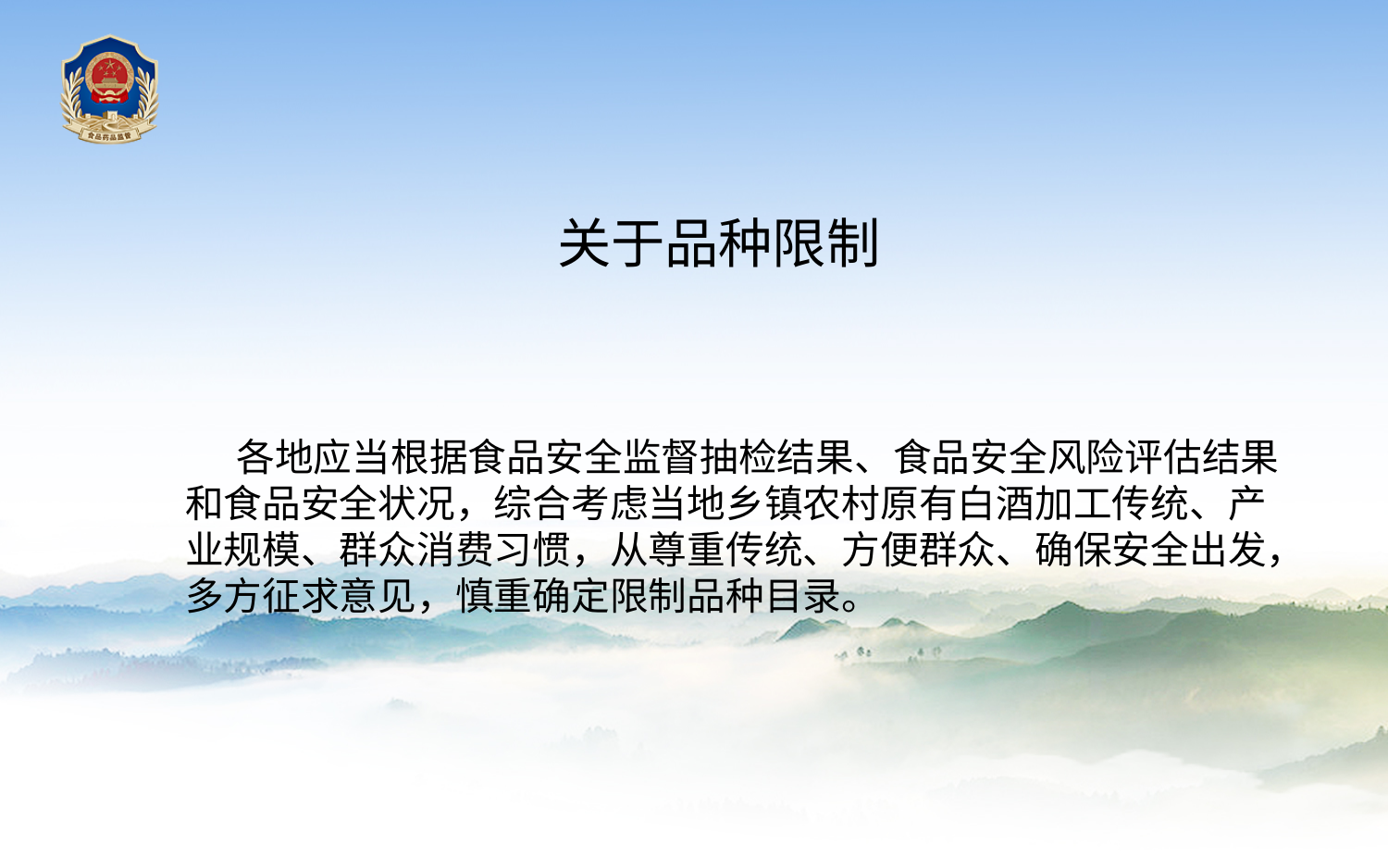

关于品种限制

           各地应当根据食品安全监督抽检结果、食品安全风险评估结果和食品安全状况，综合考虑当地乡镇农村原有白酒加工传统、产业规模、群众消费习惯，从尊重传统、方便群众、确保安全出发，多方征求意见，慎重确定限制品种目录。